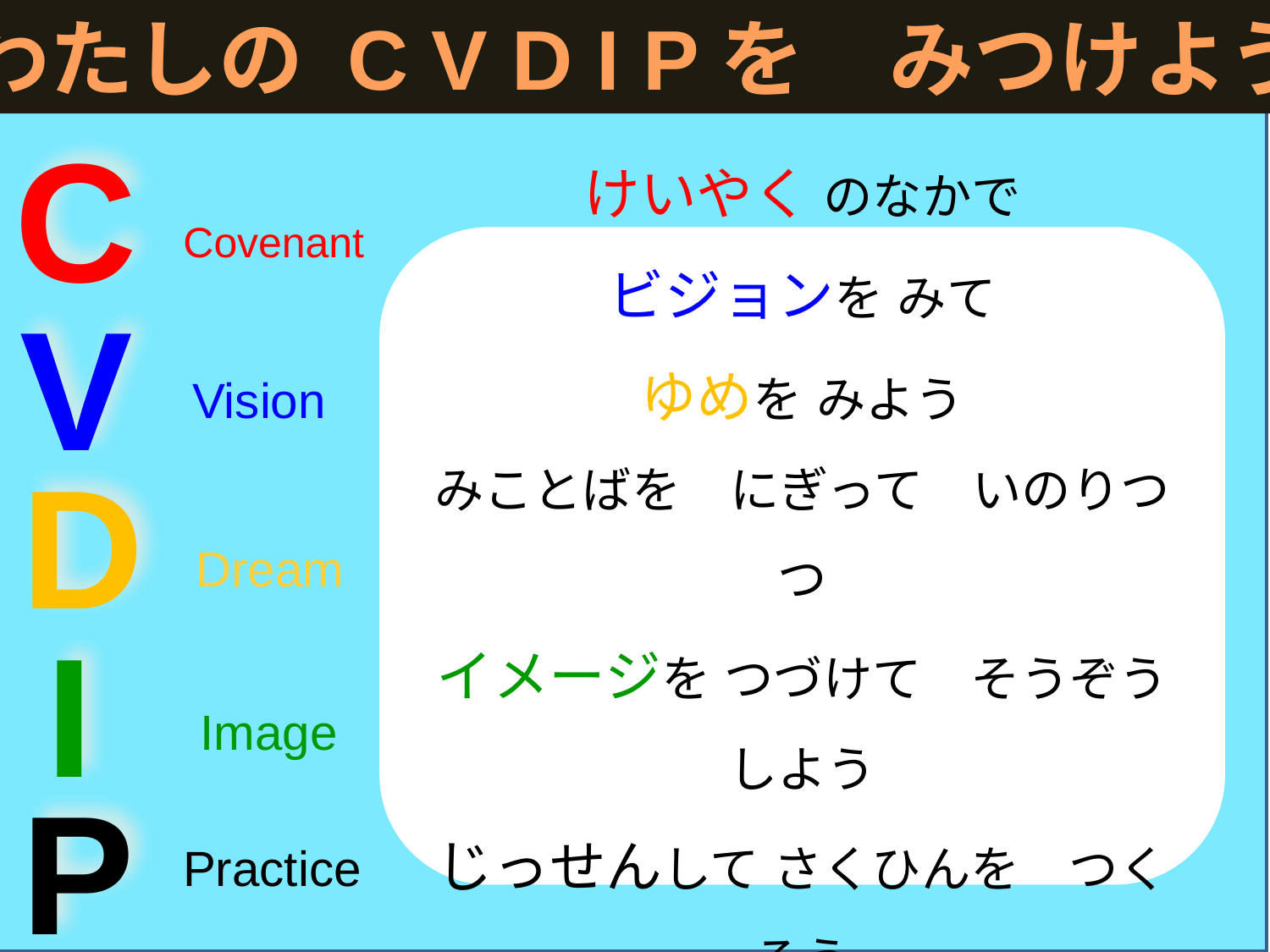

わたしの C V D I Pを　みつけよう
C
Covenant
けいやく のなかで
ビジョンを みて
ゆめを みよう
みことばを　にぎって　いのりつつ
イメージを つづけて　そうぞうしよう
じっせんして さくひんを　つくろう
V
Vision
D
Dream
I
Image
P
Practice